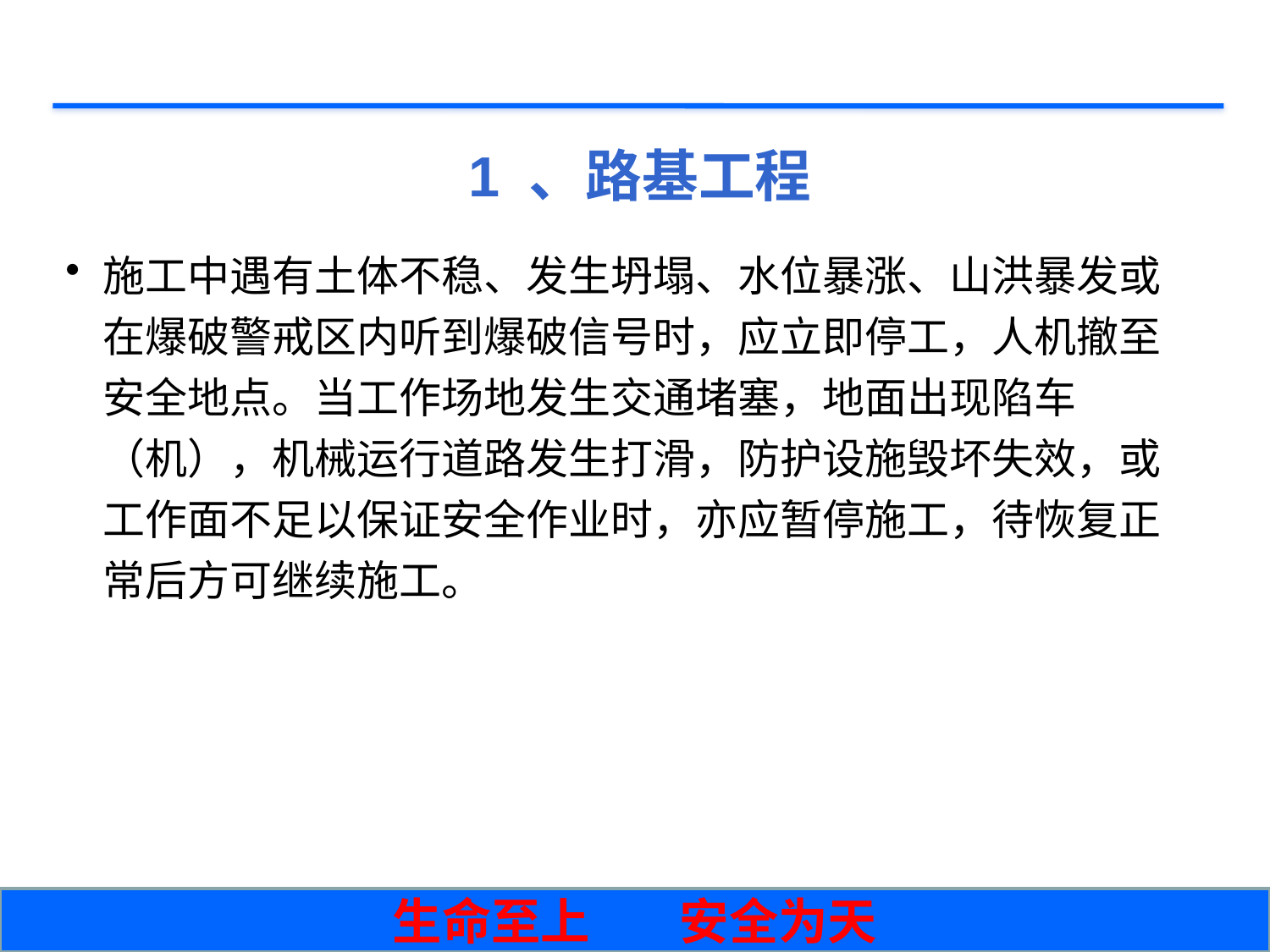

# 1 、路基工程
施工中遇有土体不稳、发生坍塌、水位暴涨、山洪暴发或在爆破警戒区内听到爆破信号时，应立即停工，人机撤至安全地点。当工作场地发生交通堵塞，地面出现陷车（机），机械运行道路发生打滑，防护设施毁坏失效，或工作面不足以保证安全作业时，亦应暂停施工，待恢复正常后方可继续施工。